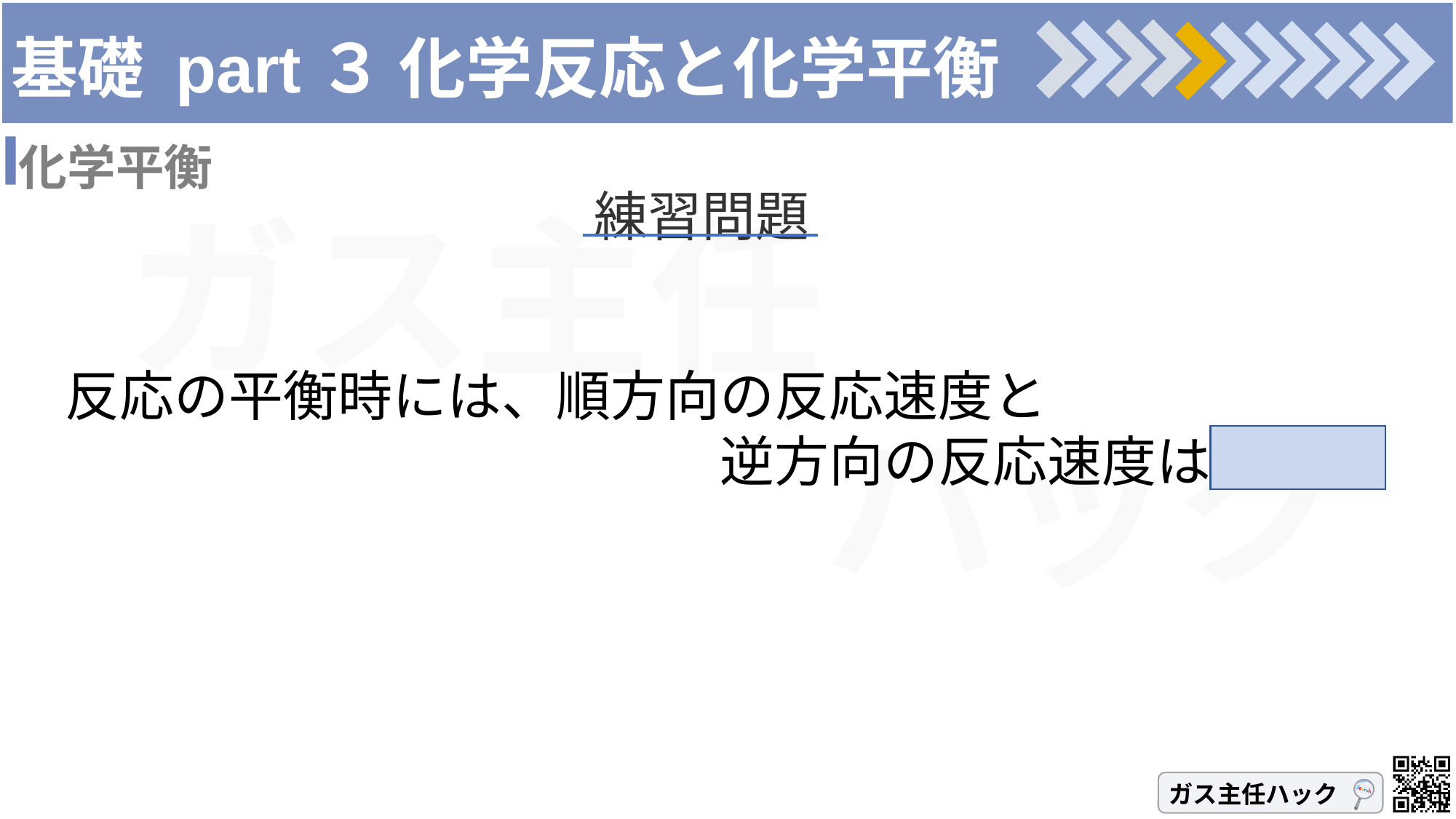

# 基礎 part３ 化学反応と化学平衡

化学平衡

練習問題
反応の平衡時には、順方向の反応速度と
　　　　　　　　　　　　逆方向の反応速度は等しい